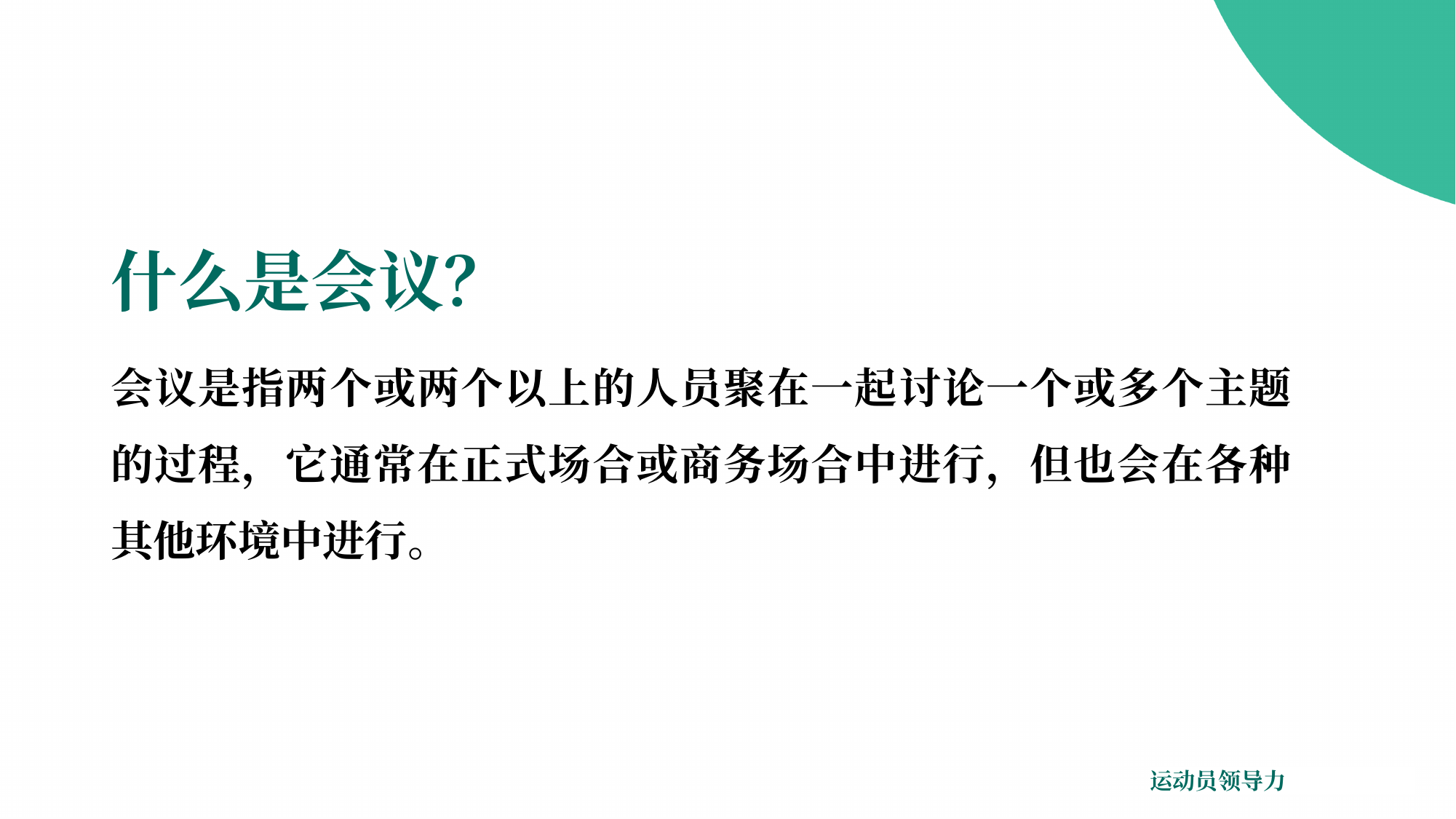

# 什么是会议？
会议是指两个或两个以上的人员聚在一起讨论一个或多个主题的过程，它通常在正式场合或商务场合中进行，但也会在各种其他环境中进行。
运动员领导力